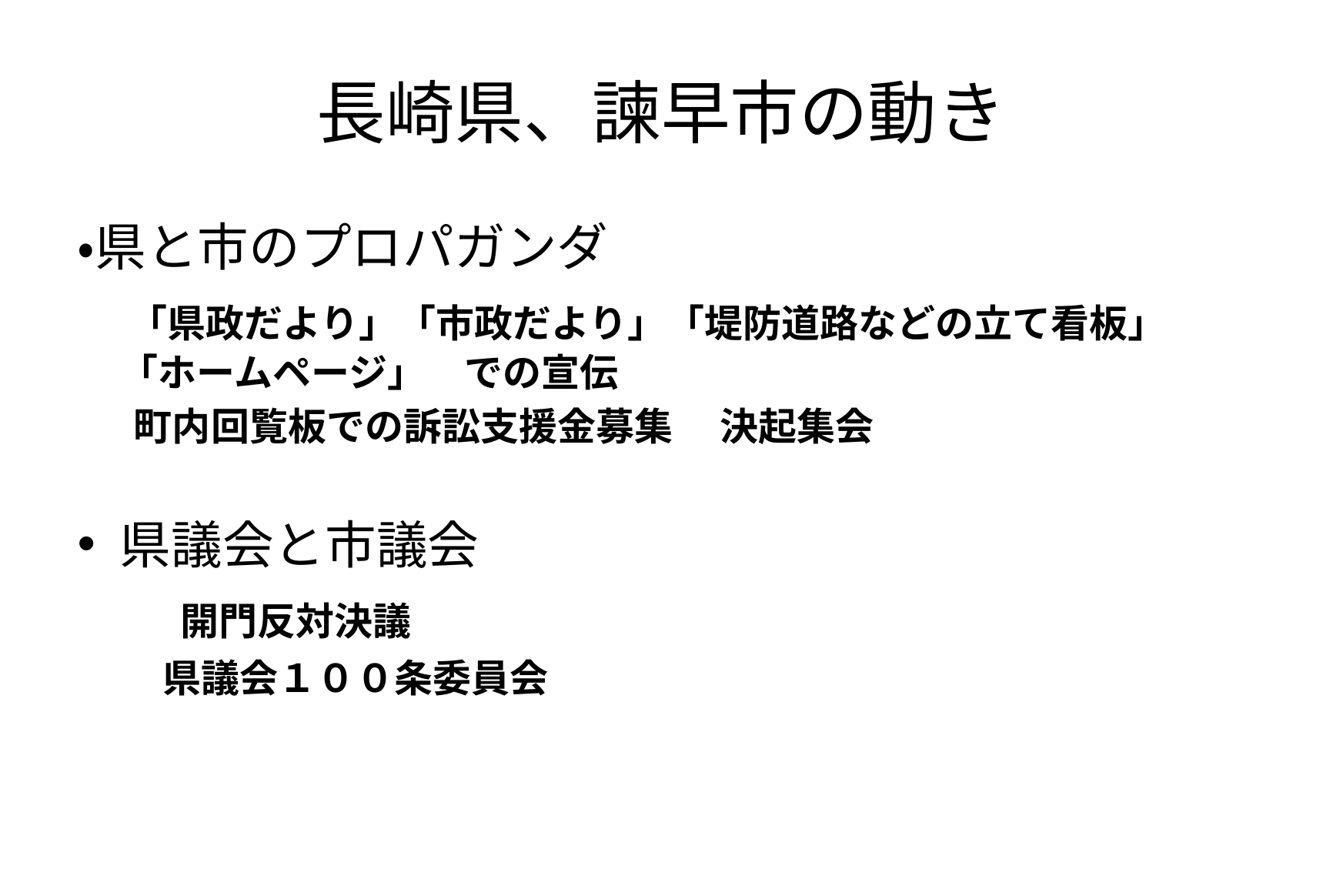

# 長崎県、諫早市の動き
・県と市のプロパガンダ
　「県政だより」「市政だより」「堤防道路などの立て看板」「ホームページ」　での宣伝
 　町内回覧板での訴訟支援金募集　 決起集会

県議会と市議会
　　開門反対決議
　　 県議会１００条委員会